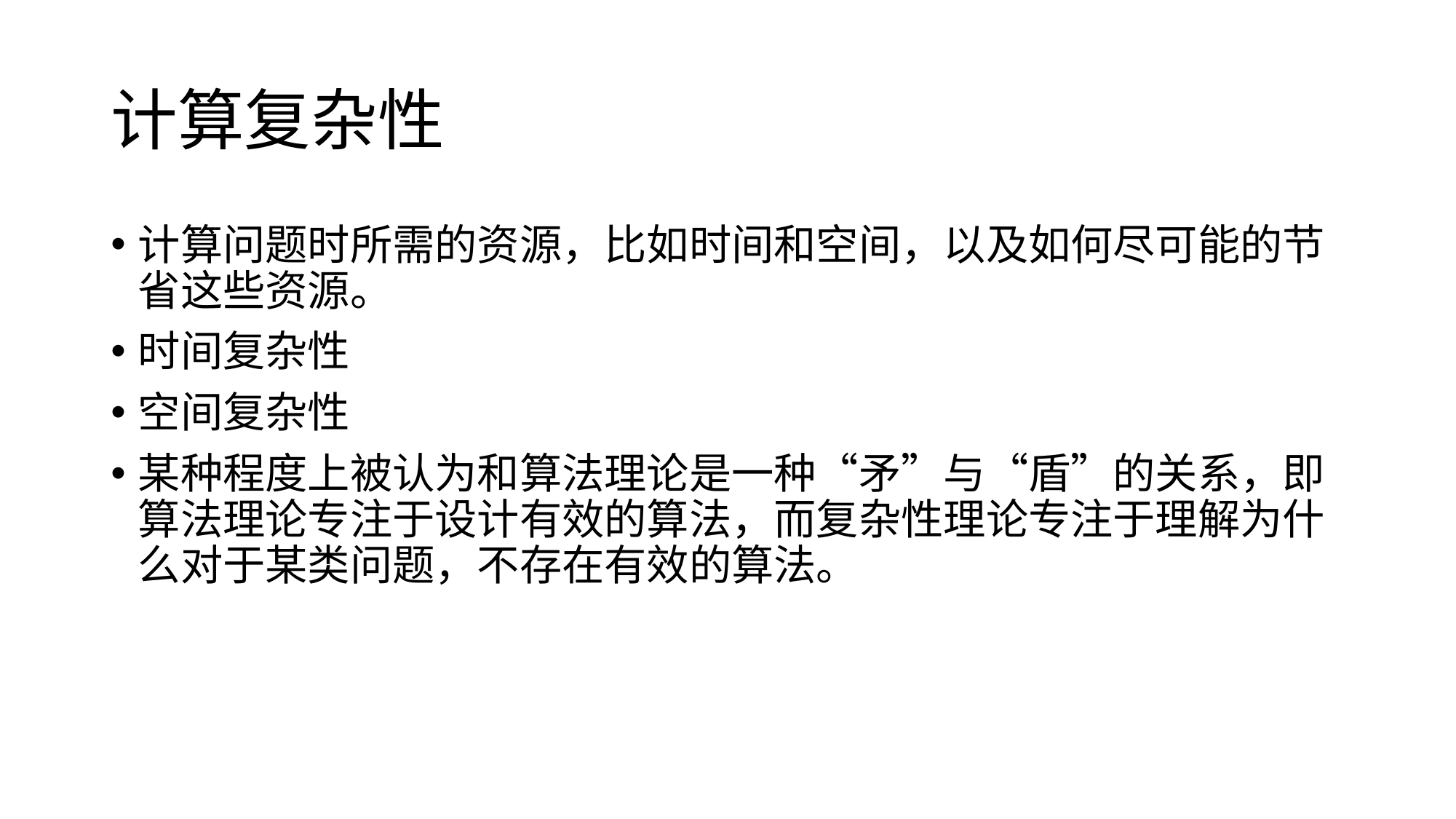

# 计算复杂性
计算问题时所需的资源，比如时间和空间，以及如何尽可能的节省这些资源。
时间复杂性
空间复杂性
某种程度上被认为和算法理论是一种“矛”与“盾”的关系，即算法理论专注于设计有效的算法，而复杂性理论专注于理解为什么对于某类问题，不存在有效的算法。